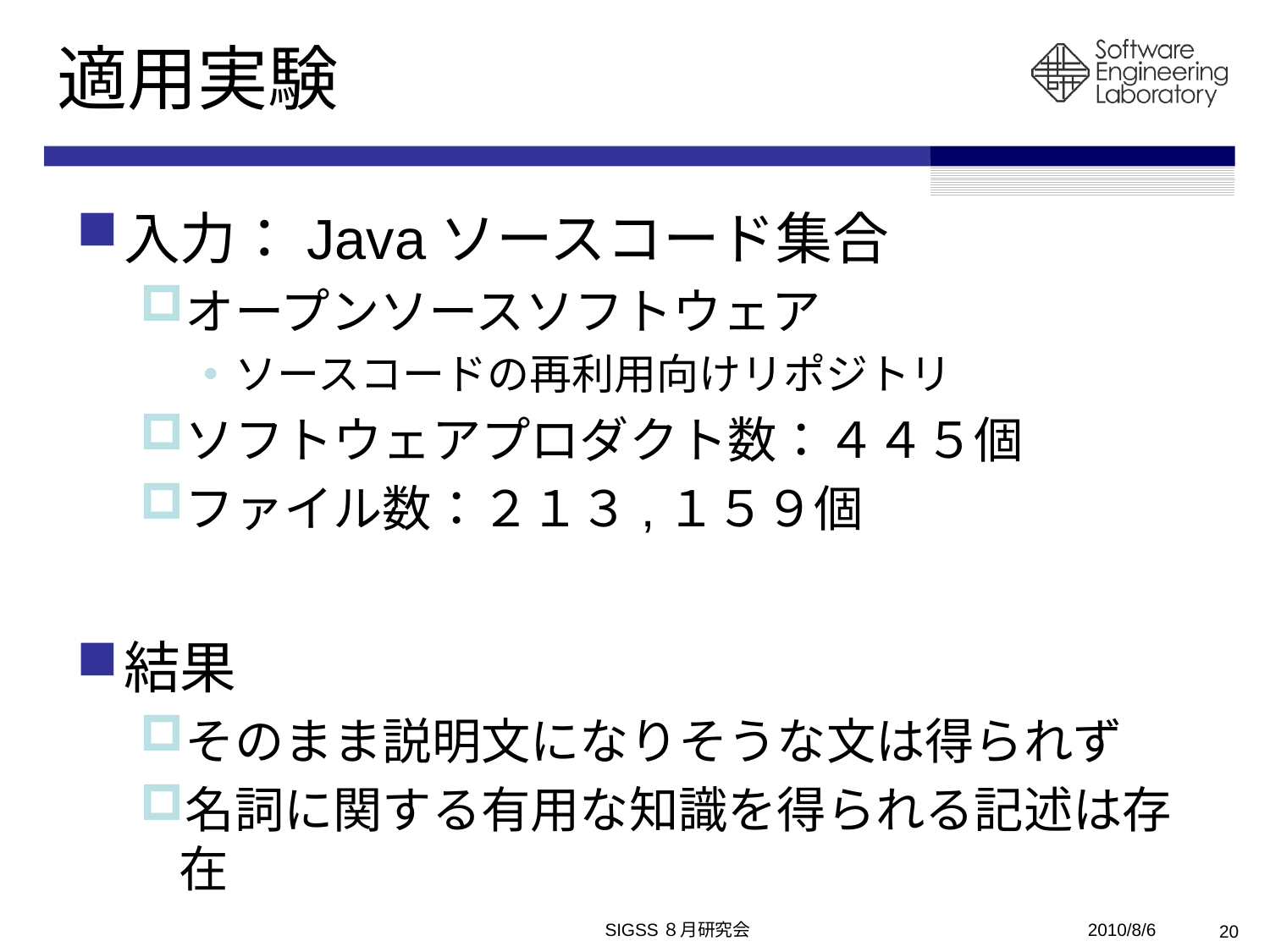

# 適用実験
入力：Javaソースコード集合
オープンソースソフトウェア
ソースコードの再利用向けリポジトリ
ソフトウェアプロダクト数：４４５個
ファイル数：２１３,１５９個

結果
そのまま説明文になりそうな文は得られず
名詞に関する有用な知識を得られる記述は存在
SIGSS８月研究会
2010/8/6
20